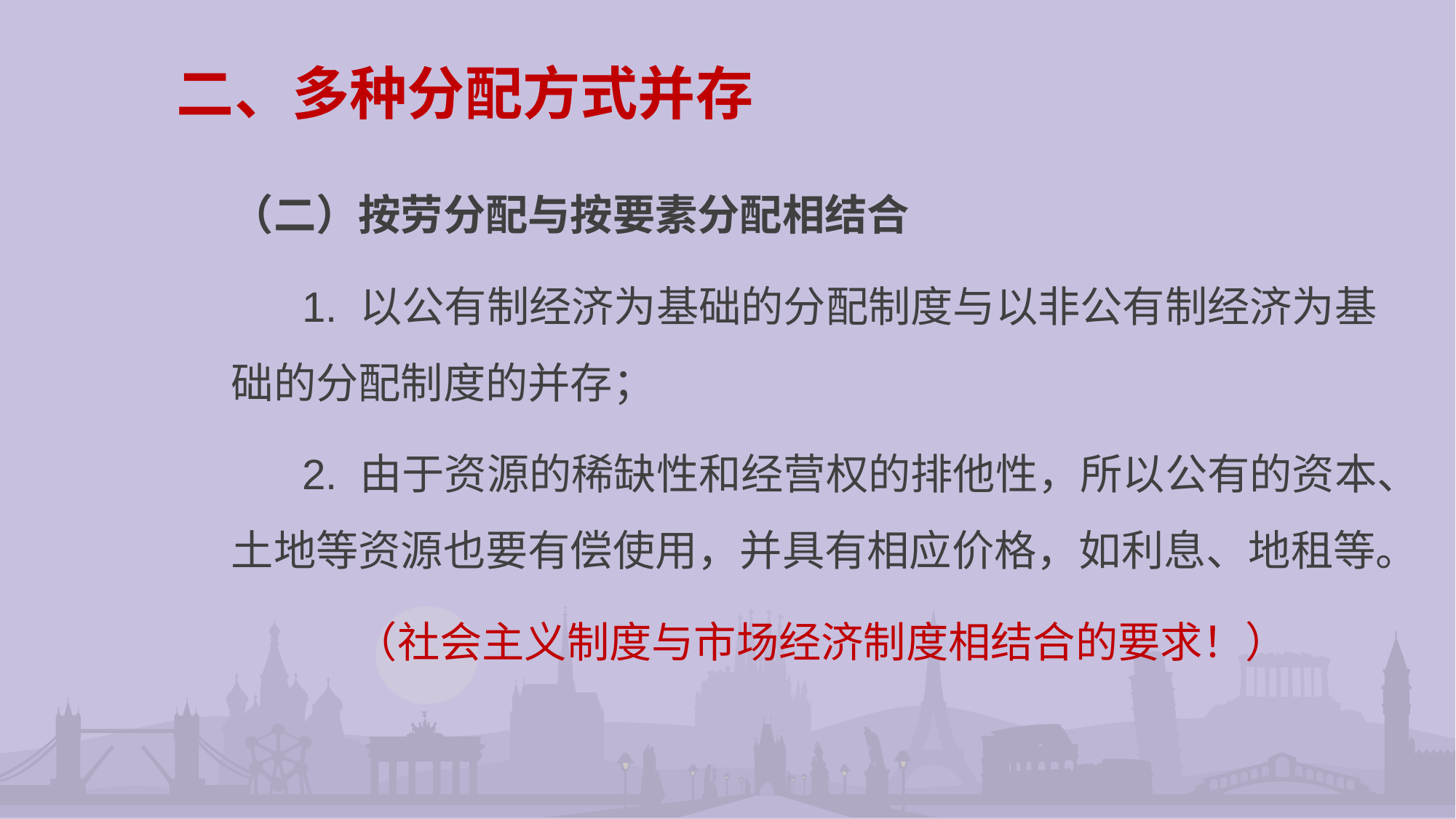

# 二、多种分配方式并存
（二）按劳分配与按要素分配相结合
      1. 以公有制经济为基础的分配制度与以非公有制经济为基础的分配制度的并存；
      2. 由于资源的稀缺性和经营权的排他性，所以公有的资本、土地等资源也要有偿使用，并具有相应价格，如利息、地租等。
            （社会主义制度与市场经济制度相结合的要求！）